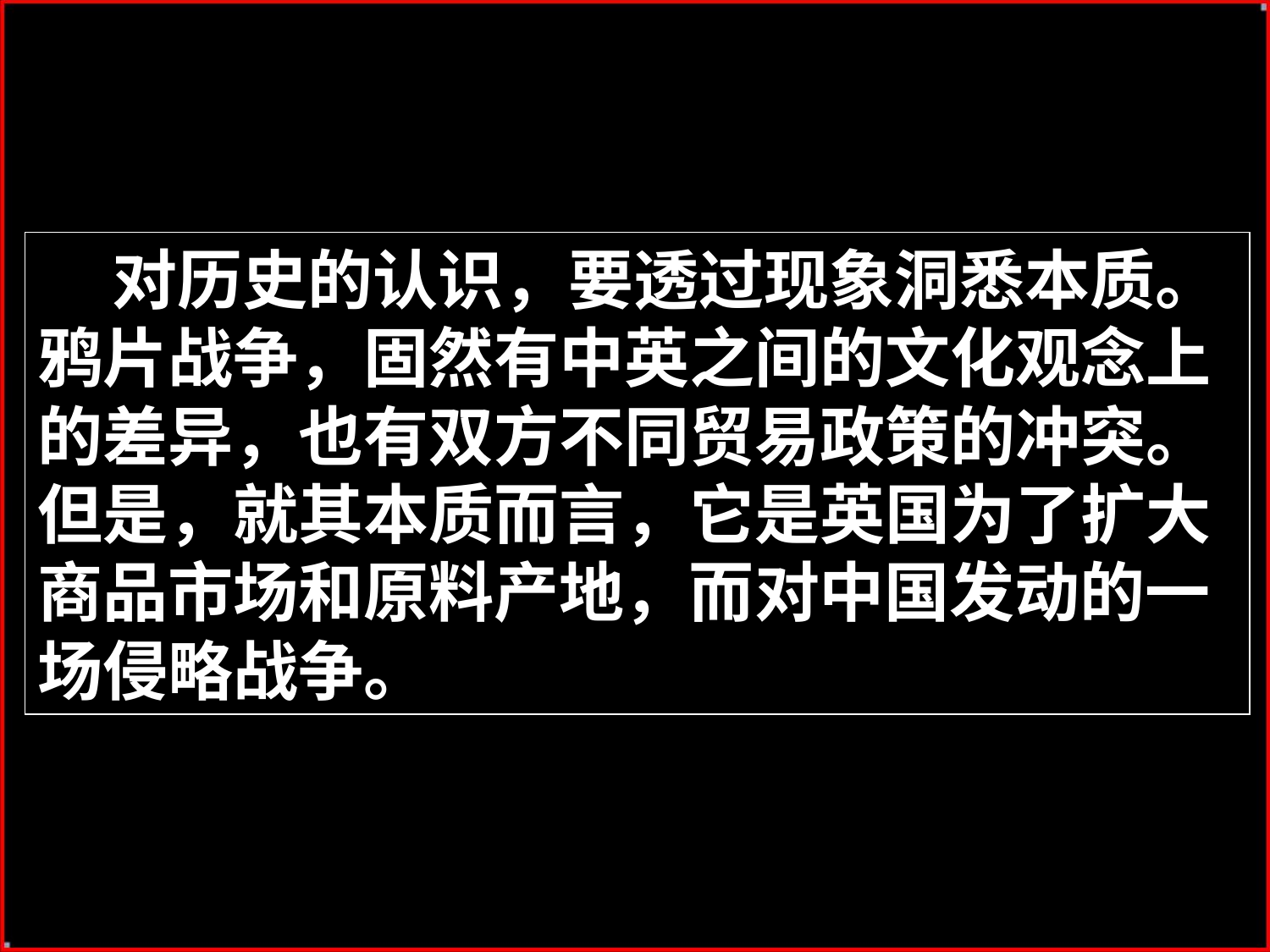

对历史的认识，要透过现象洞悉本质。鸦片战争，固然有中英之间的文化观念上的差异，也有双方不同贸易政策的冲突。但是，就其本质而言，它是英国为了扩大商品市场和原料产地，而对中国发动的一场侵略战争。